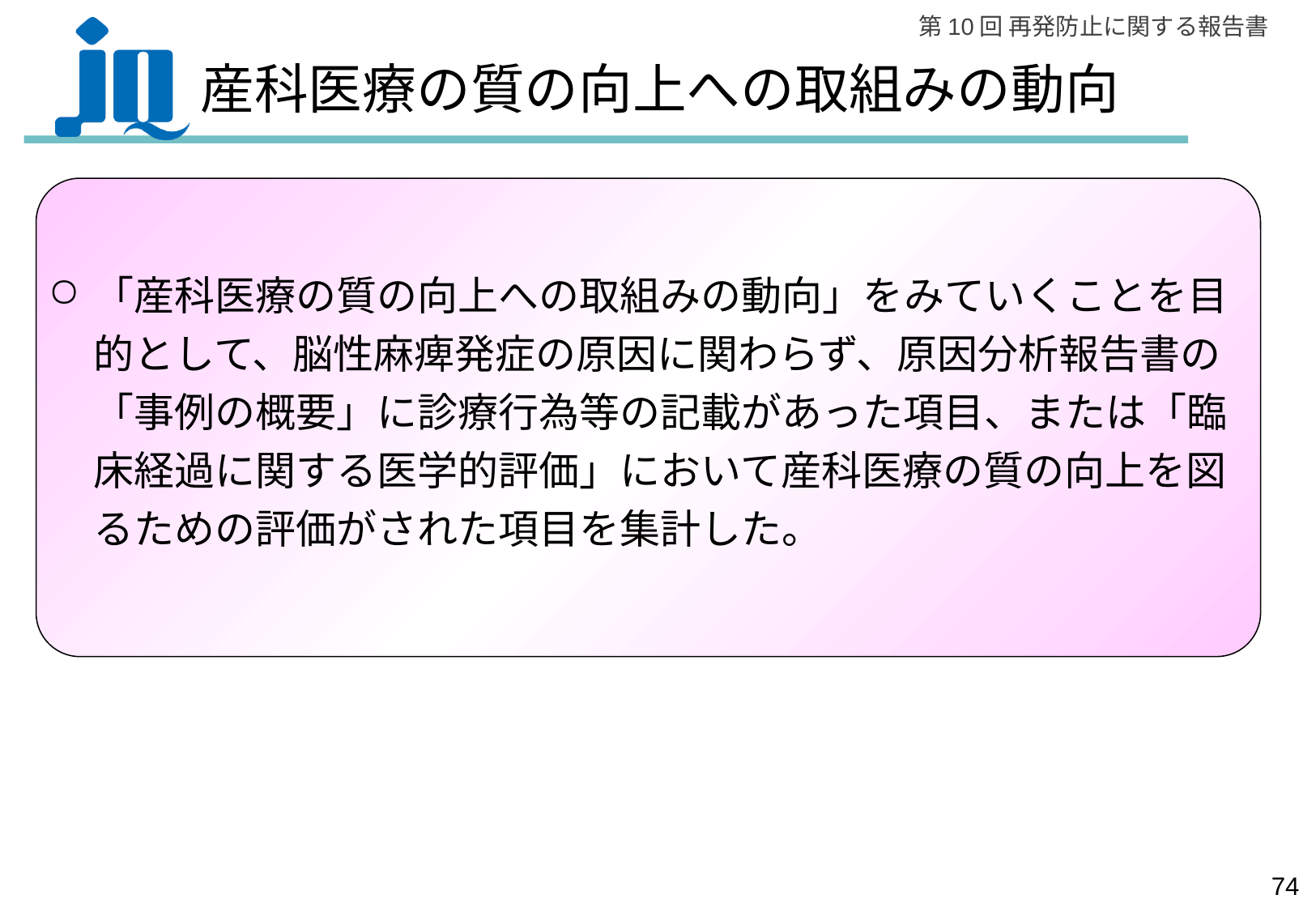

# 産科医療の質の向上への取組みの動向

「産科医療の質の向上への取組みの動向」をみていくことを目的として、脳性麻痺発症の原因に関わらず、原因分析報告書の「事例の概要」に診療行為等の記載があった項目、または「臨床経過に関する医学的評価」において産科医療の質の向上を図るための評価がされた項目を集計した。
74